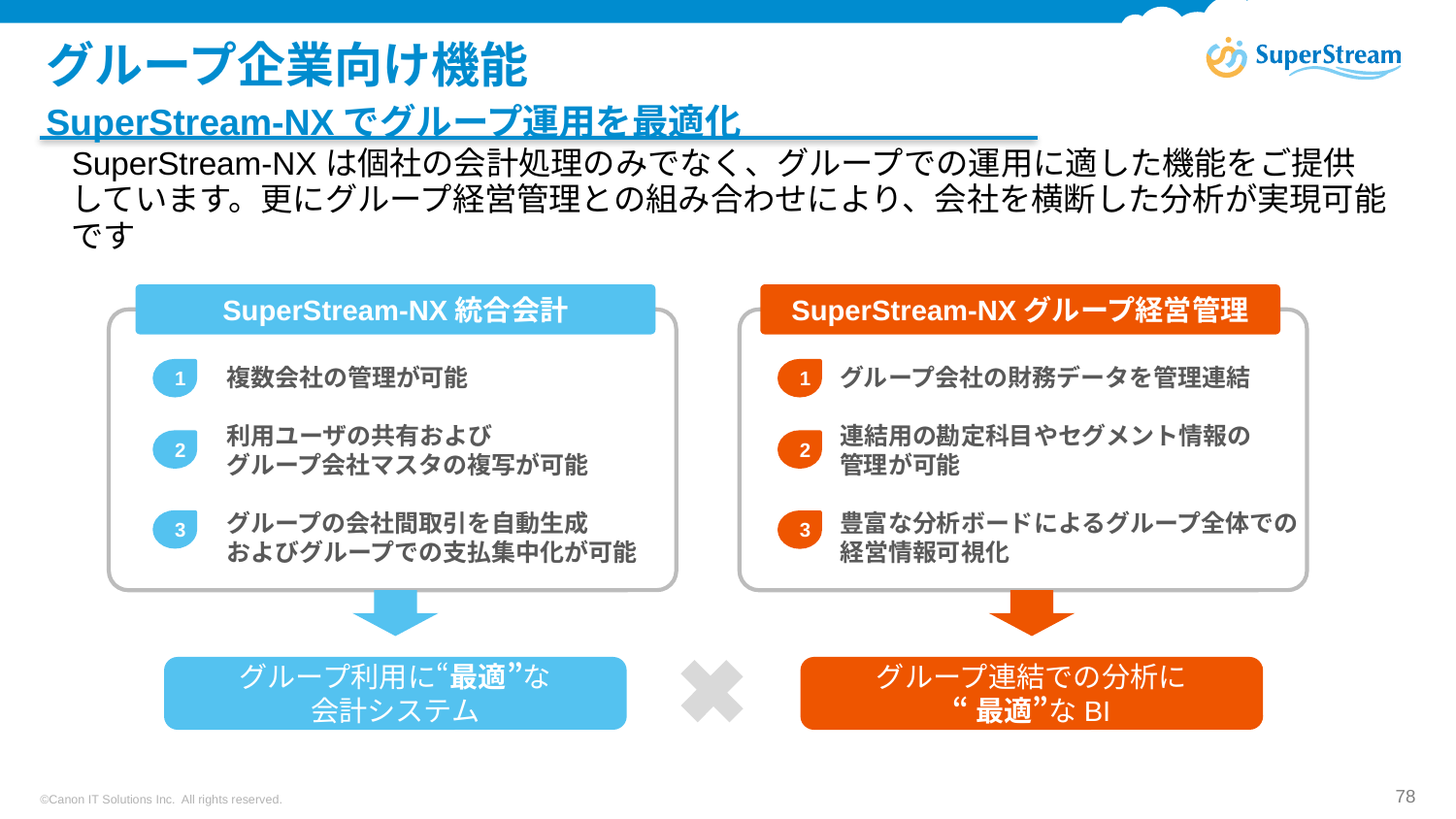

# グループ企業向け機能
SuperStream-NXでグループ運用を最適化

SuperStream-NXは個社の会計処理のみでなく、グループでの運用に適した機能をご提供
しています。更にグループ経営管理との組み合わせにより、会社を横断した分析が実現可能です
SuperStream-NX統合会計
SuperStream-NXグループ経営管理

複数会社の管理が可能

利用ユーザの共有および
グループ会社マスタの複写が可能

グループの会社間取引を自動生成
およびグループでの支払集中化が可能
グループ会社の財務データを管理連結

連結用の勘定科目やセグメント情報の
管理が可能

豊富な分析ボードによるグループ全体での
経営情報可視化
1
1
2
2
3
3

グループ利用に“最適”な
会計システム

グループ連結での分析に
“最適”なBI
©Canon IT Solutions Inc.  All rights reserved.
78